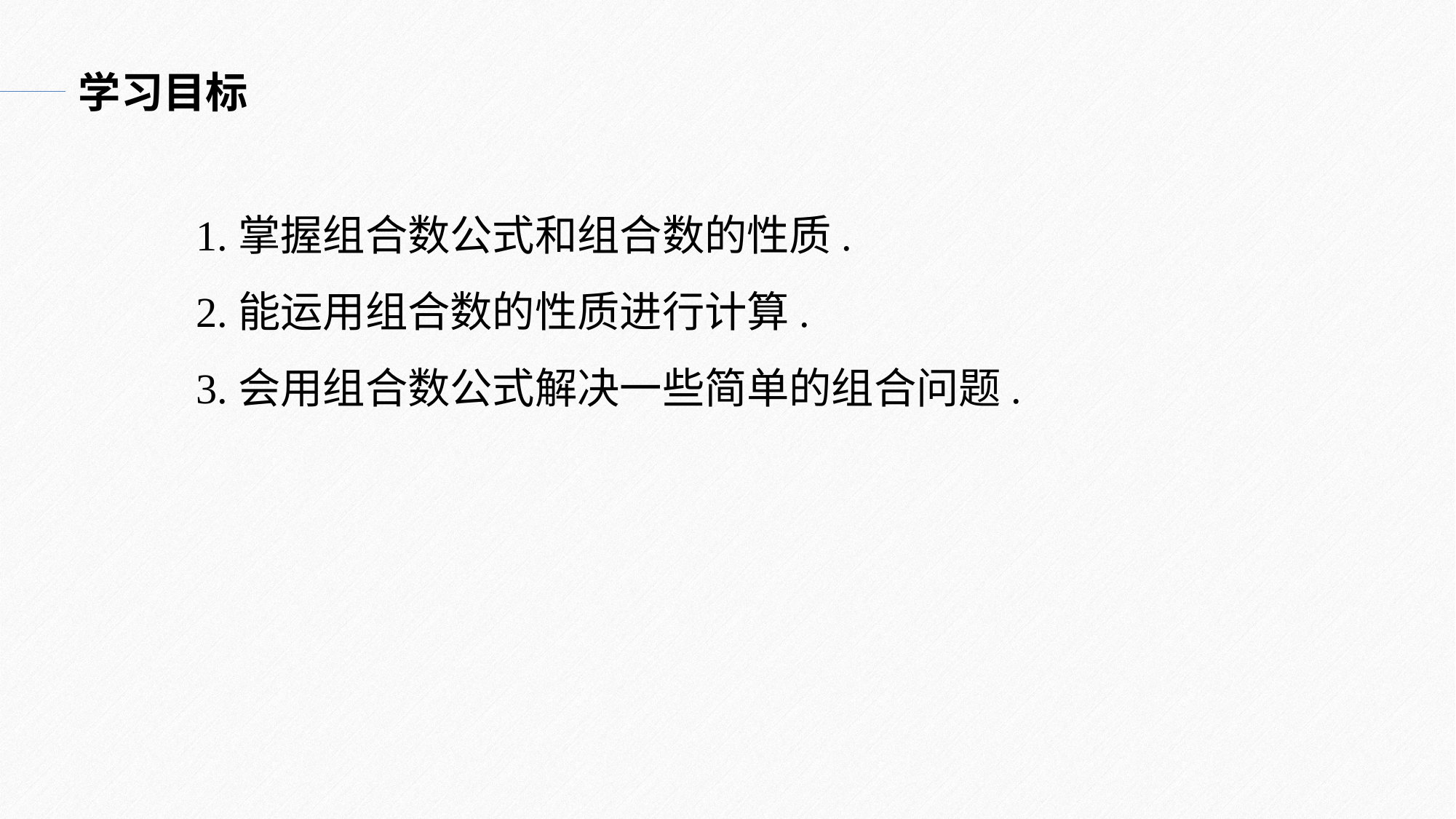

学习目标
1.掌握组合数公式和组合数的性质.
2.能运用组合数的性质进行计算.
3.会用组合数公式解决一些简单的组合问题.